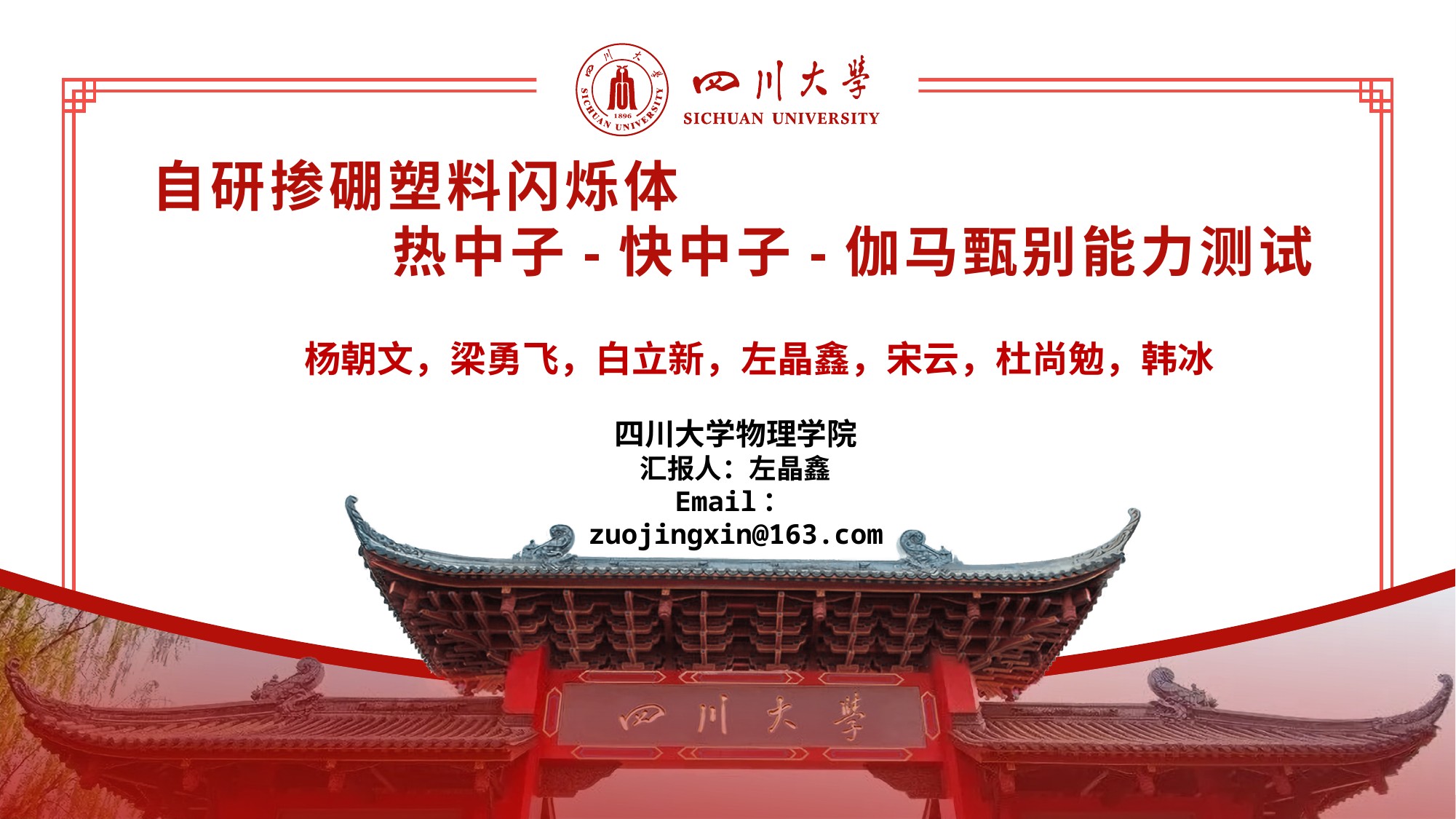

自研掺硼塑料闪烁体
	       热中子-快中子-伽马甄别能力测试
杨朝文，梁勇飞，白立新，左晶鑫，宋云，杜尚勉，韩冰
四川大学物理学院
汇报人：左晶鑫
Email：zuojingxin@163.com